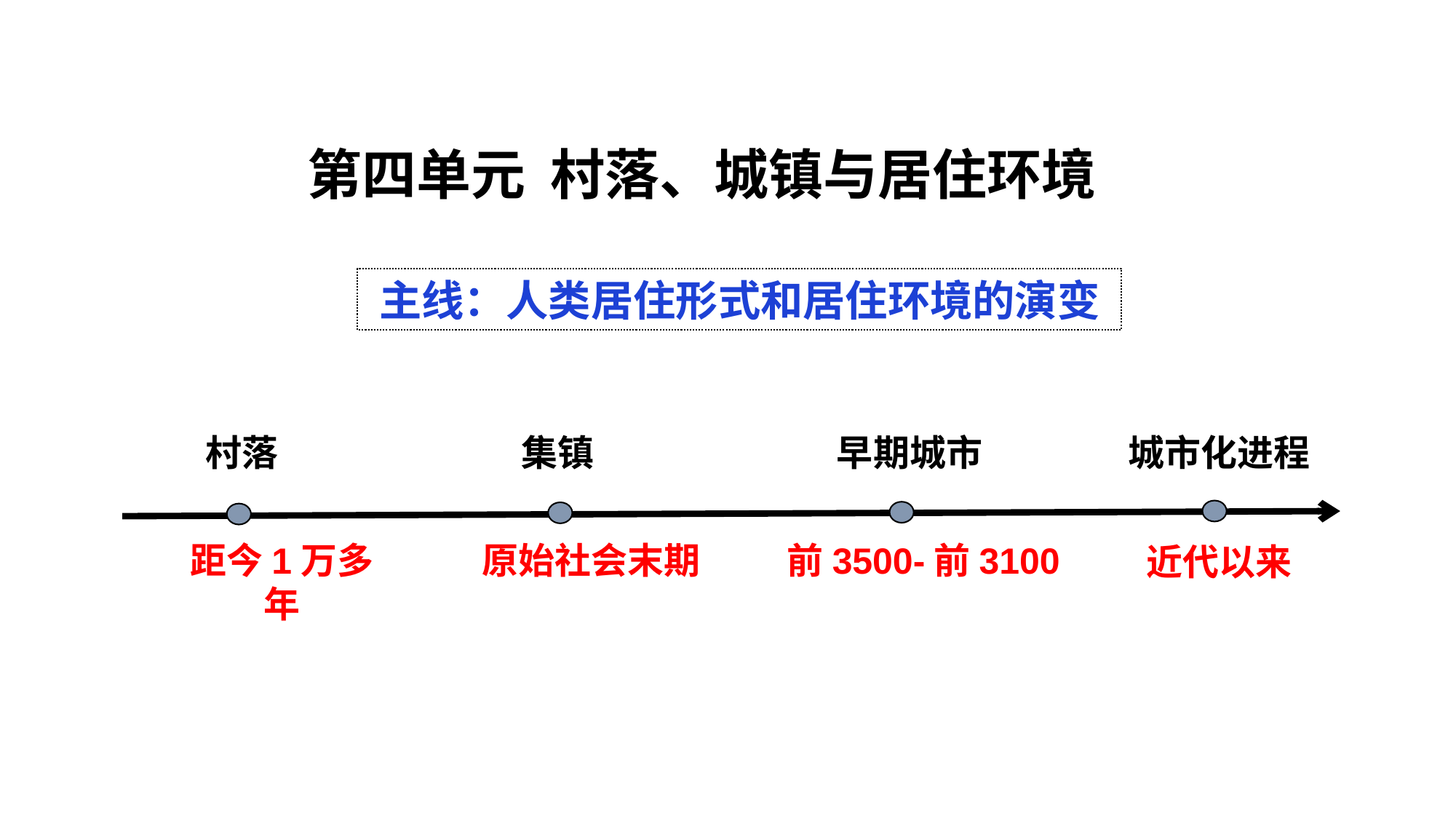

第四单元  村落、城镇与居住环境
主线：人类居住形式和居住环境的演变
村落

距今1万多年
集镇

原始社会末期
早期城市

前3500-前3100
城市化进程

近代以来